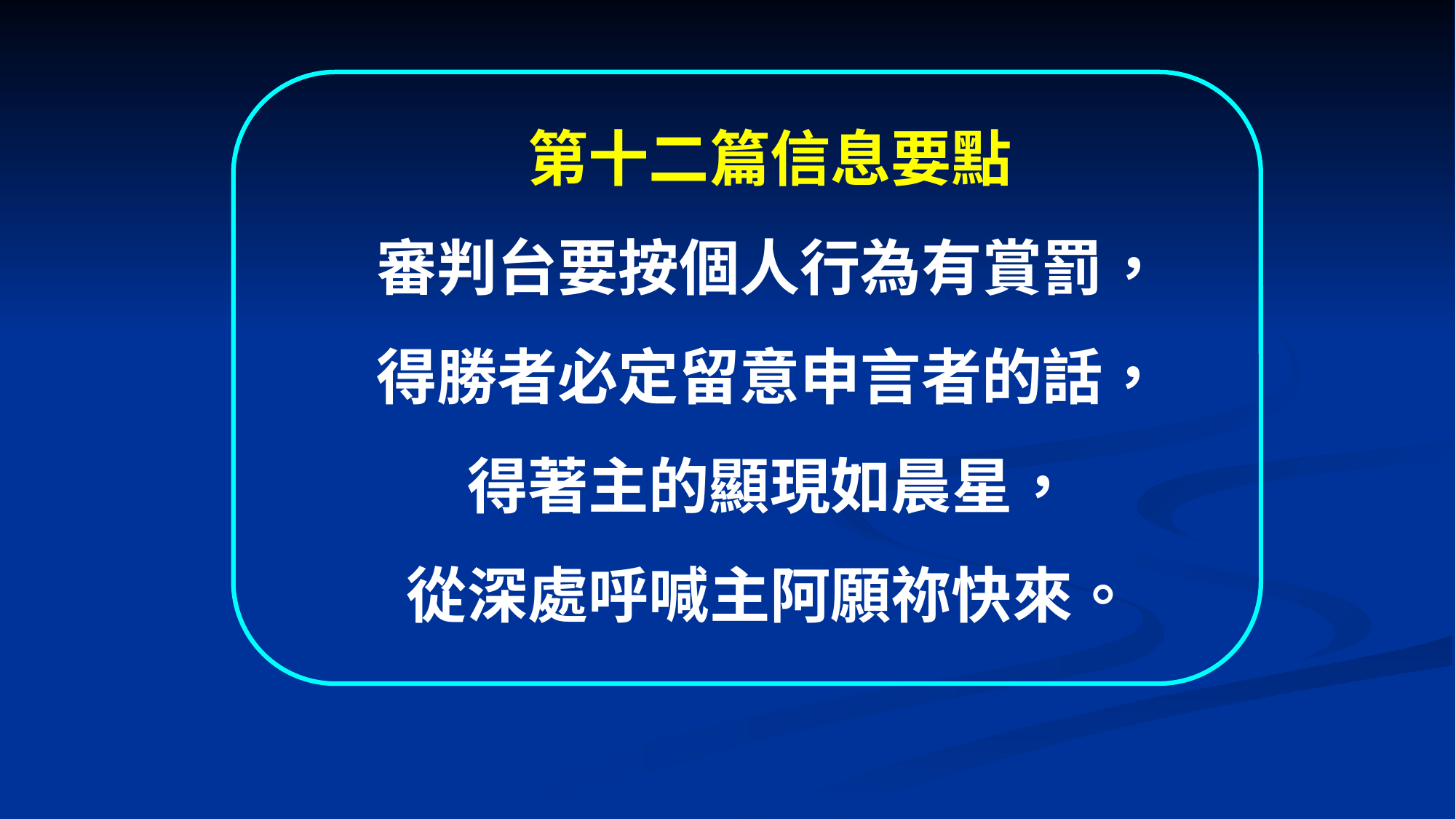

第十二篇信息要點
審判台要按個人行為有賞罰，
得勝者必定留意申言者的話，
得著主的顯現如晨星，
從深處呼喊主阿願祢快來。